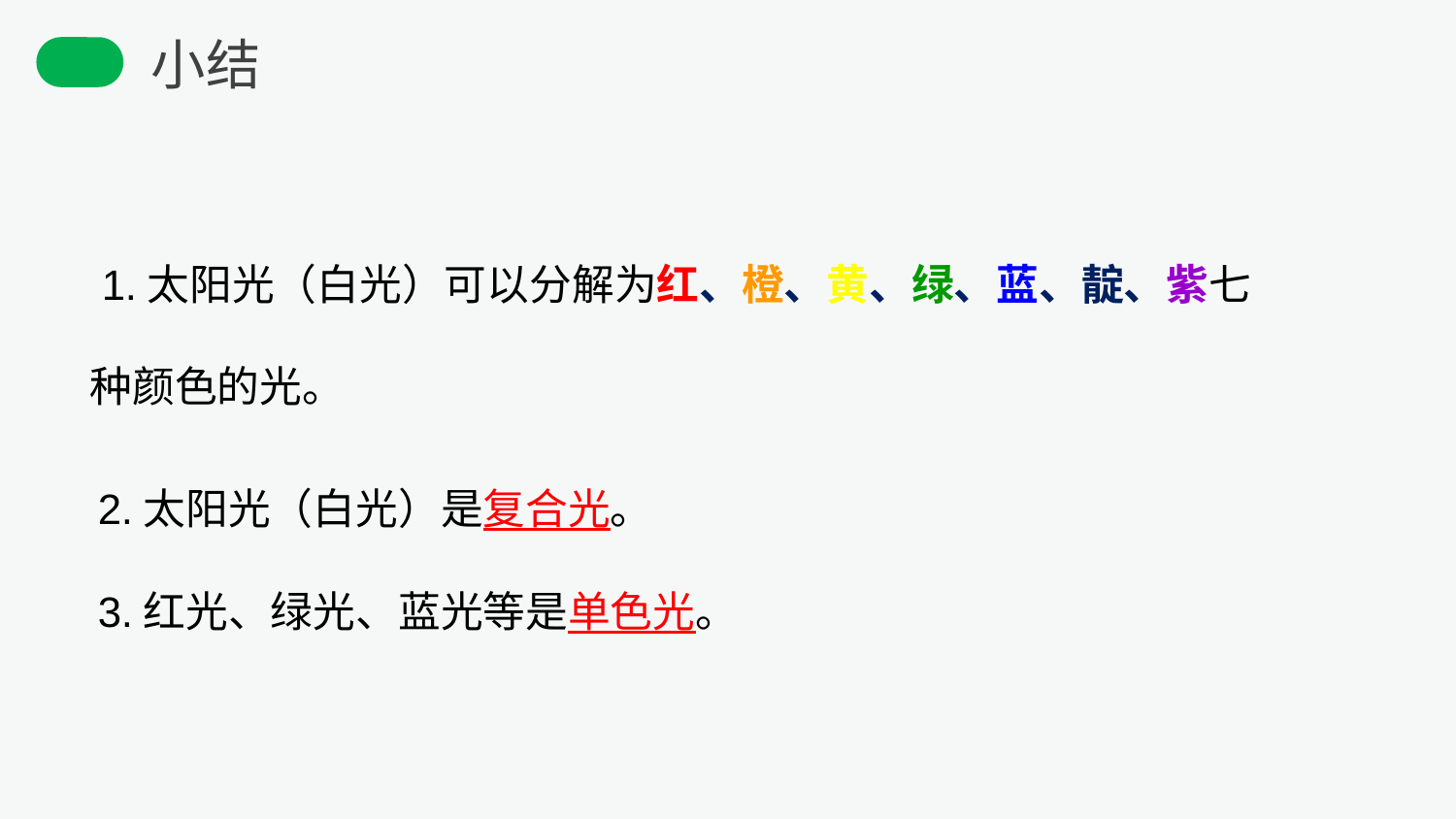

小结
 1.太阳光（白光）可以分解为红、橙、黄、绿、蓝、靛、紫七种颜色的光。
   2.太阳光（白光）是复合光。
   3.红光、绿光、蓝光等是单色光。